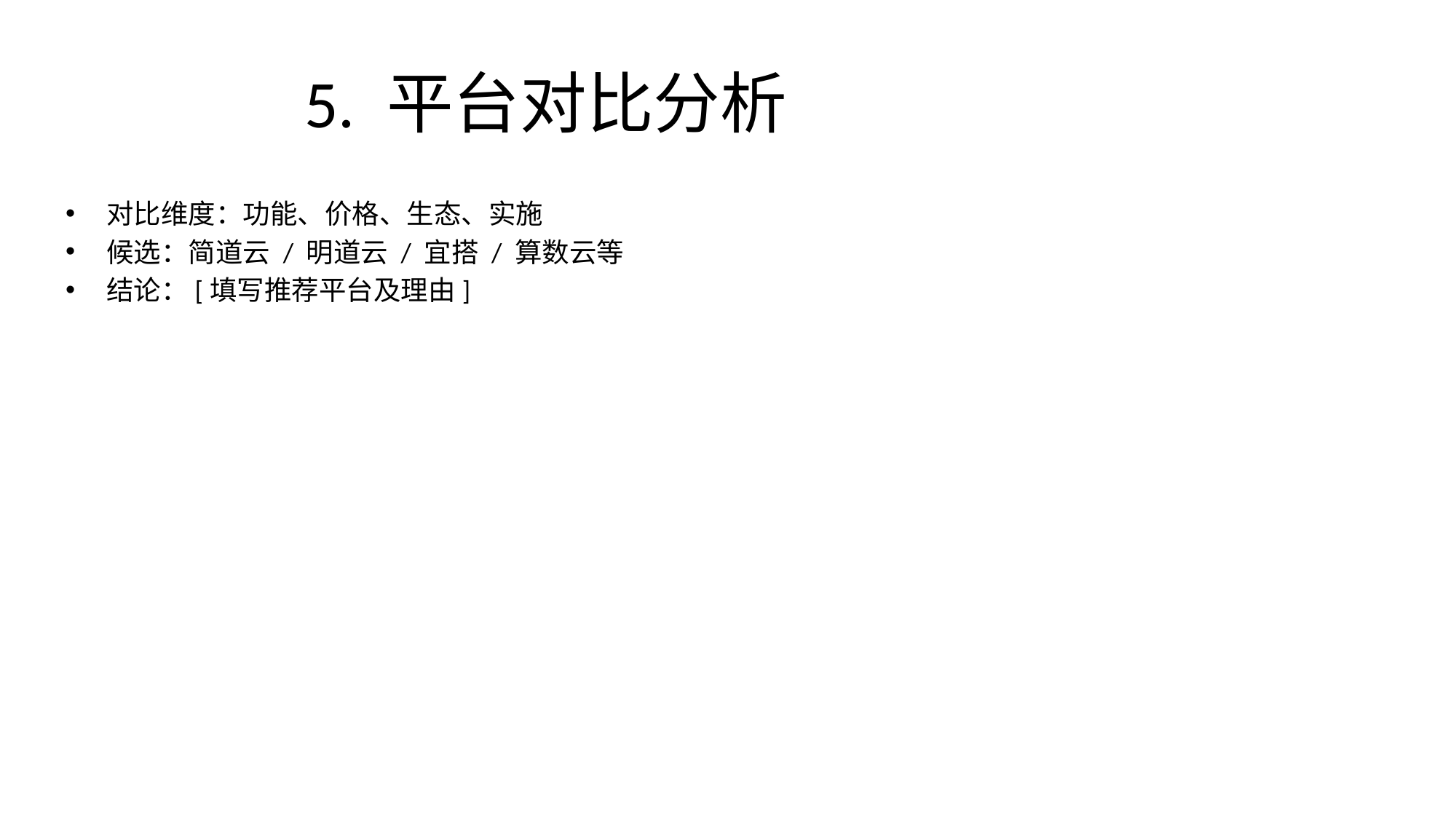

# 5. 平台对比分析
对比维度：功能、价格、生态、实施
候选：简道云 / 明道云 / 宜搭 / 算数云等
结论：[填写推荐平台及理由]